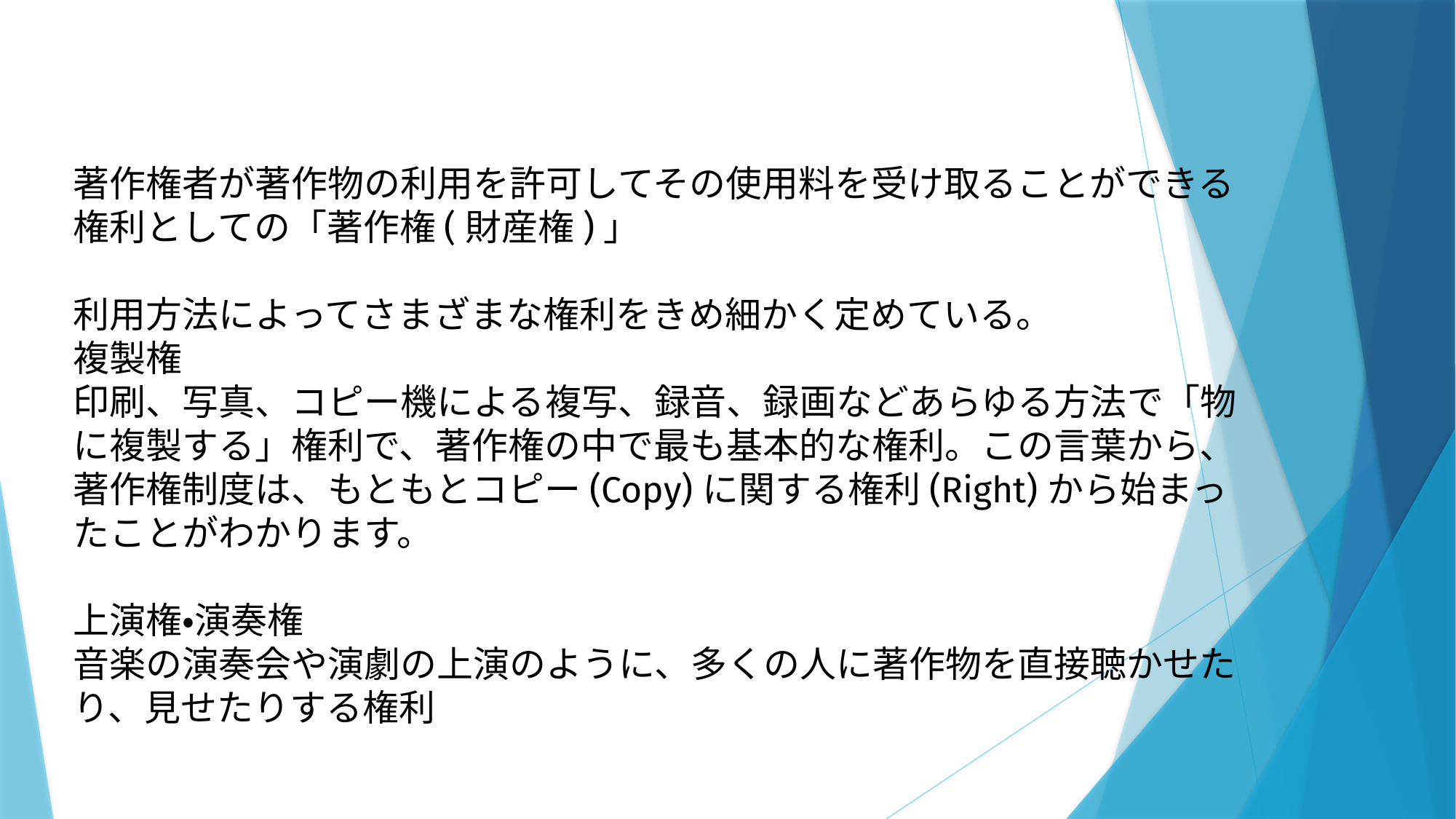

著作権者が著作物の利用を許可してその使用料を受け取ることができる権利としての「著作権(財産権)」

利用方法によってさまざまな権利をきめ細かく定めている。
複製権
印刷、写真、コピー機による複写、録音、録画などあらゆる方法で「物に複製する」権利で、著作権の中で最も基本的な権利。この言葉から、著作権制度は、もともとコピー(Copy)に関する権利(Right)から始まったことがわかります。

上演権・演奏権
音楽の演奏会や演劇の上演のように、多くの人に著作物を直接聴かせたり、見せたりする権利